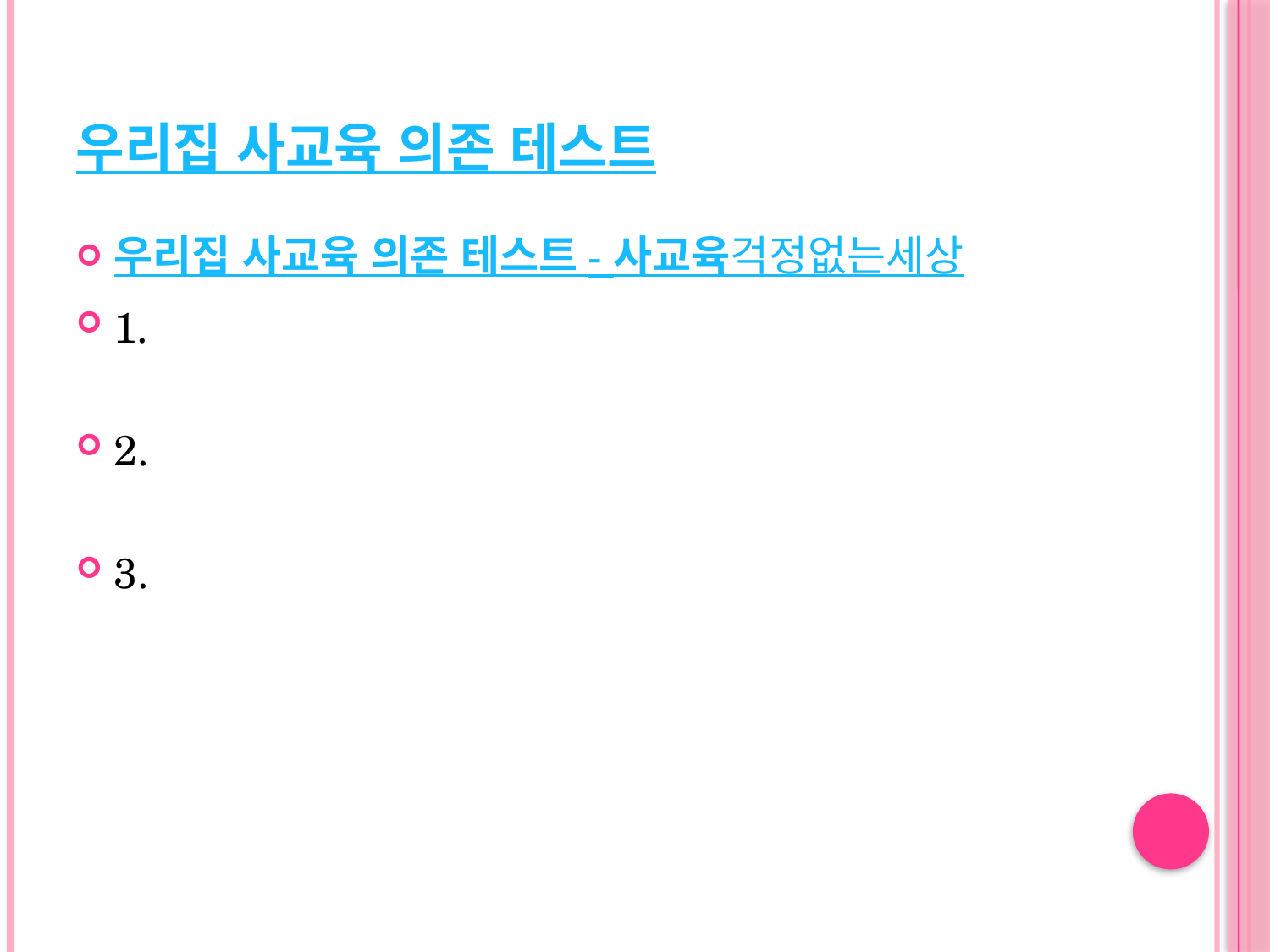

# 우리집 사교육 의존 테스트
우리집 사교육 의존 테스트 - 사교육걱정없는세상
1.

2.

3.